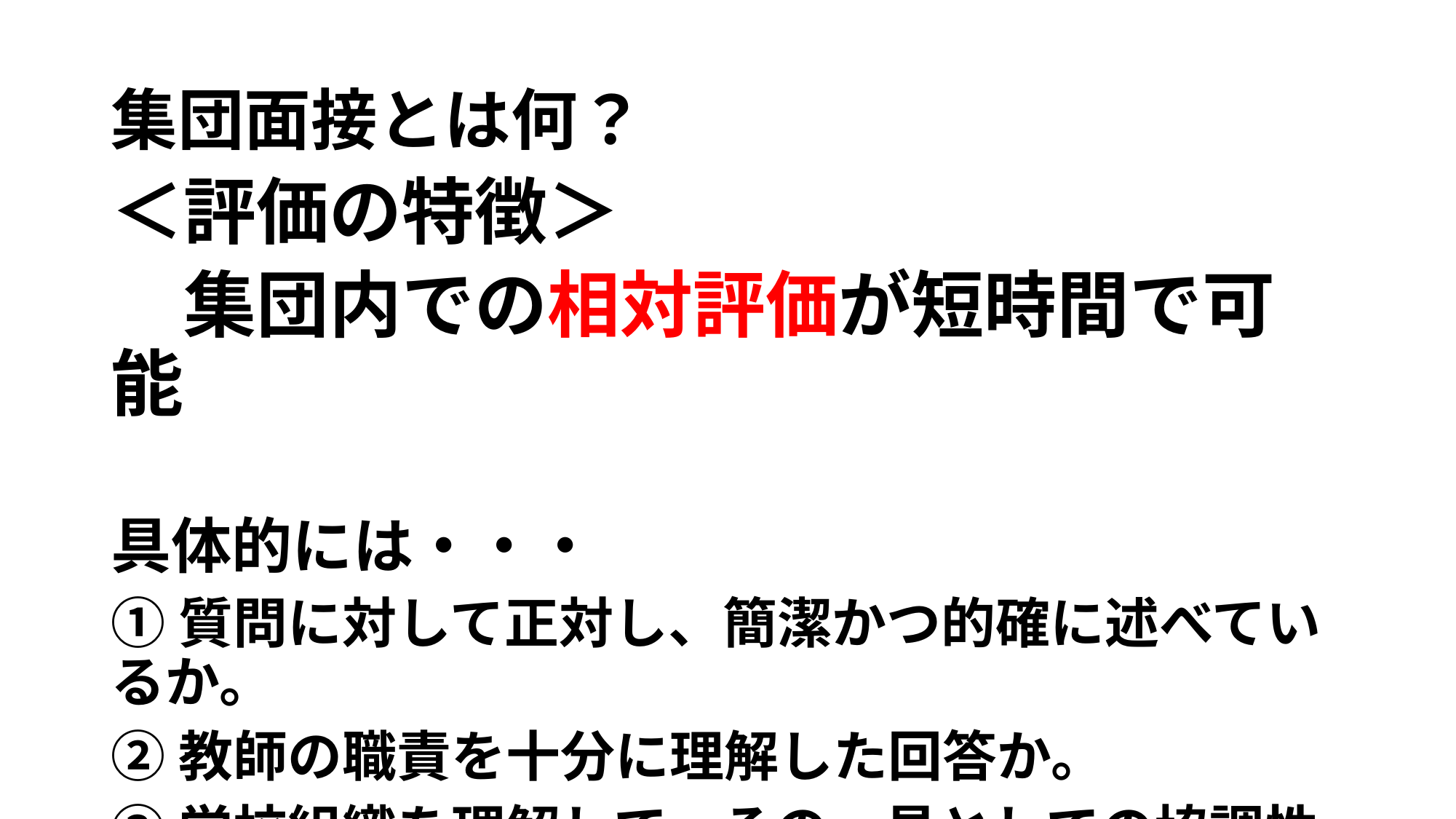

# 集団面接とは何？
＜評価の特徴＞
　集団内での相対評価が短時間で可能

具体的には・・・
①質問に対して正対し、簡潔かつ的確に述べているか。
②教師の職責を十分に理解した回答か。
③学校組織を理解して、その一員としての協調性があるか。